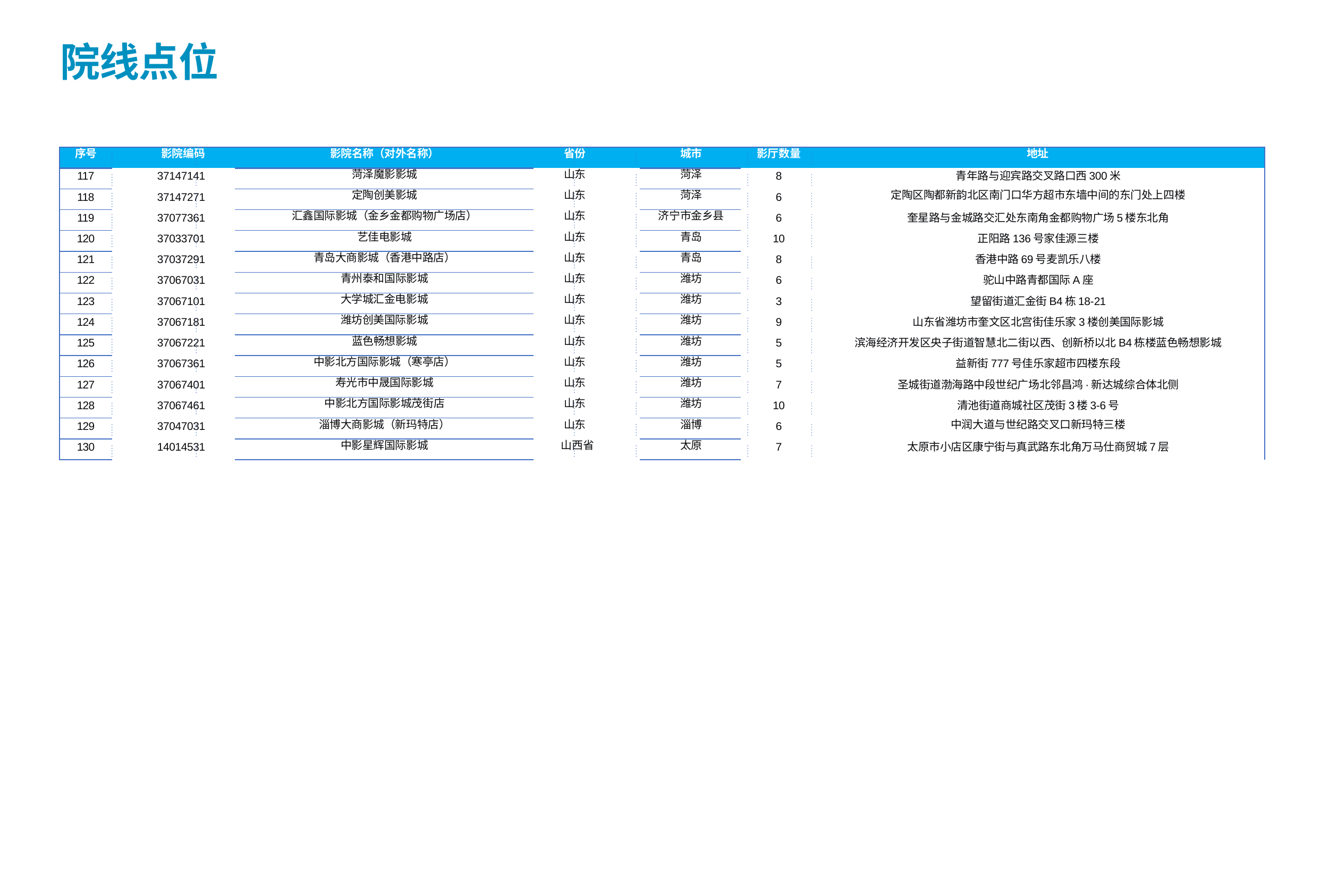

# 院线点位
| 序号 | 影院编码 | 影院名称（对外名称） | 省份 | 城市 | 影厅数量 | 地址 |
| --- | --- | --- | --- | --- | --- | --- |
| 117 | 37147141 | 菏泽魔影影城 | 山东 | 菏泽 | 8 | 青年路与迎宾路交叉路口西300米 |
| 118 | 37147271 | 定陶创美影城 | 山东 | 菏泽 | 6 | 定陶区陶都新韵北区南门口华方超市东墙中间的东门处上四楼 |
| 119 | 37077361 | 汇鑫国际影城（金乡金都购物广场店） | 山东 | 济宁市金乡县 | 6 | 奎星路与金城路交汇处东南角金都购物广场5楼东北角 |
| 120 | 37033701 | 艺佳电影城 | 山东 | 青岛 | 10 | 正阳路136号家佳源三楼 |
| 121 | 37037291 | 青岛大商影城（香港中路店） | 山东 | 青岛 | 8 | 香港中路69号麦凯乐八楼 |
| 122 | 37067031 | 青州泰和国际影城 | 山东 | 潍坊 | 6 | 驼山中路青都国际A座 |
| 123 | 37067101 | 大学城汇金电影城 | 山东 | 潍坊 | 3 | 望留街道汇金街B4栋18-21 |
| 124 | 37067181 | 潍坊创美国际影城 | 山东 | 潍坊 | 9 | 山东省潍坊市奎文区北宫街佳乐家3楼创美国际影城 |
| 125 | 37067221 | 蓝色畅想影城 | 山东 | 潍坊 | 5 | 滨海经济开发区央子街道智慧北二街以西、创新桥以北B4栋楼蓝色畅想影城 |
| 126 | 37067361 | 中影北方国际影城（寒亭店） | 山东 | 潍坊 | 5 | 益新街777号佳乐家超市四楼东段 |
| 127 | 37067401 | 寿光市中晟国际影城 | 山东 | 潍坊 | 7 | 圣城街道渤海路中段世纪广场北邻昌鸿·新达城综合体北侧 |
| 128 | 37067461 | 中影北方国际影城茂街店 | 山东 | 潍坊 | 10 | 清池街道商城社区茂街3楼3-6号 |
| 129 | 37047031 | 淄博大商影城（新玛特店） | 山东 | 淄博 | 6 | 中润大道与世纪路交叉口新玛特三楼 |
| 130 | 14014531 | 中影星辉国际影城 | 山西省 | 太原 | 7 | 太原市小店区康宁街与真武路东北角万马仕商贸城7层 |